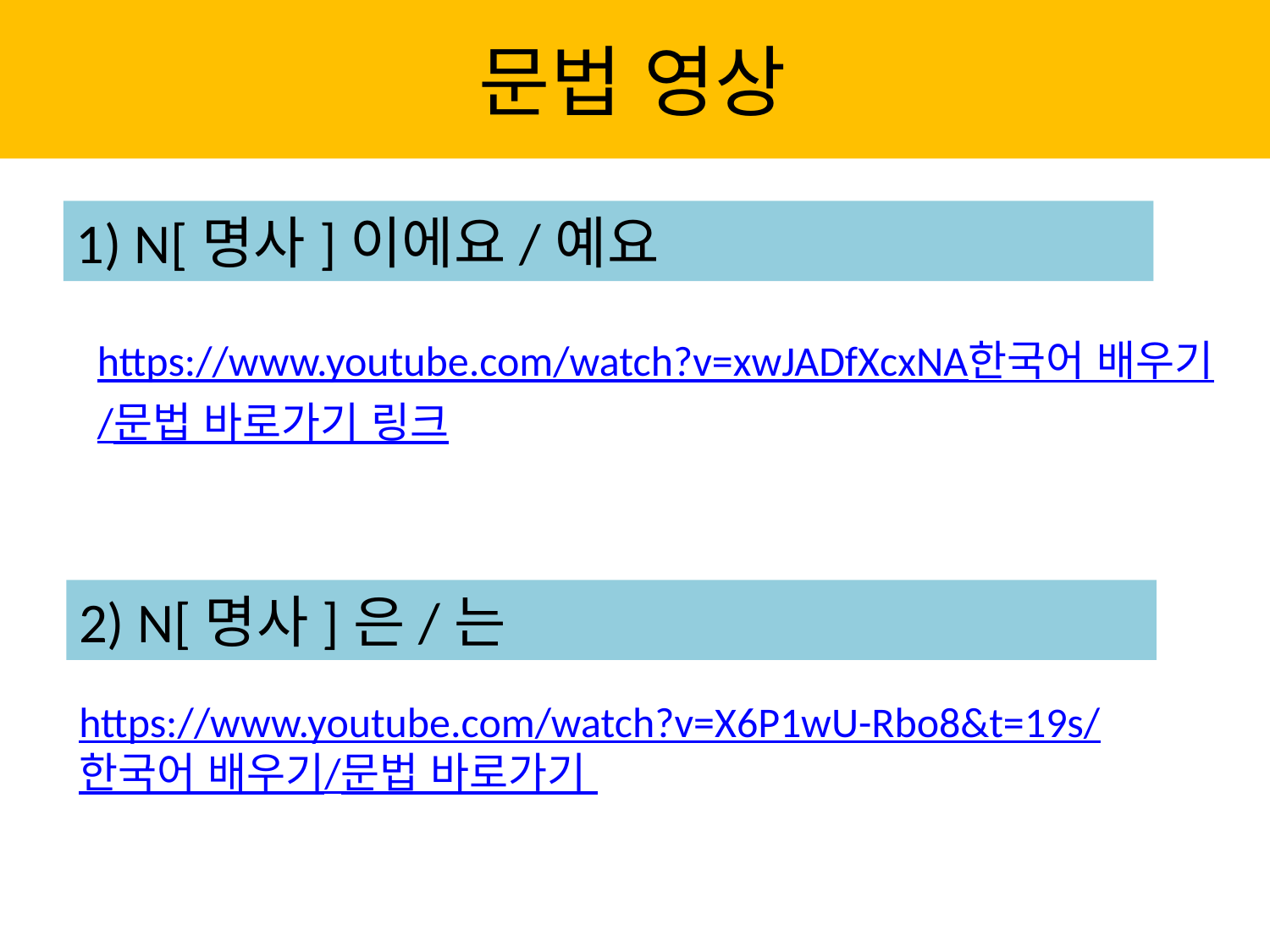

# 문법 영상
1) N[명사]이에요/예요
https://www.youtube.com/watch?v=xwJADfXcxNA한국어 배우기/문법 바로가기 링크
2) N[명사]은/는
https://www.youtube.com/watch?v=X6P1wU-Rbo8&t=19s/한국어 배우기/문법 바로가기